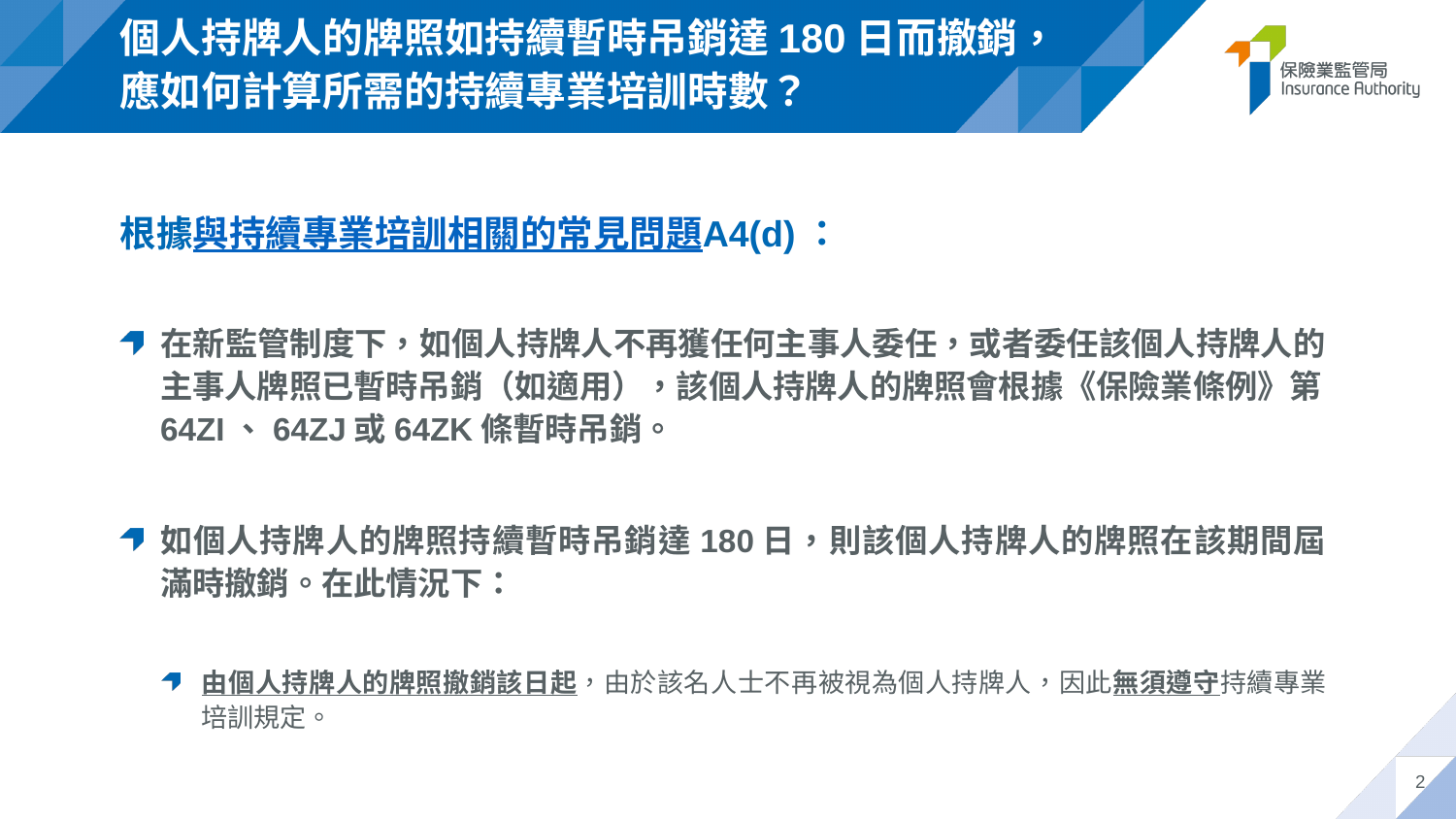

# 個人持牌人的牌照如持續暫時吊銷達180日而撤銷，應如何計算所需的持續專業培訓時數？
根據與持續專業培訓相關的常見問題A4(d)：
在新監管制度下，如個人持牌人不再獲任何主事人委任，或者委任該個人持牌人的主事人牌照已暫時吊銷（如適用），該個人持牌人的牌照會根據《保險業條例》第64ZI、64ZJ或64ZK條暫時吊銷。
如個人持牌人的牌照持續暫時吊銷達180日，則該個人持牌人的牌照在該期間屆滿時撤銷。在此情況下：
由個人持牌人的牌照撤銷該日起，由於該名人士不再被視為個人持牌人，因此無須遵守持續專業培訓規定。
2